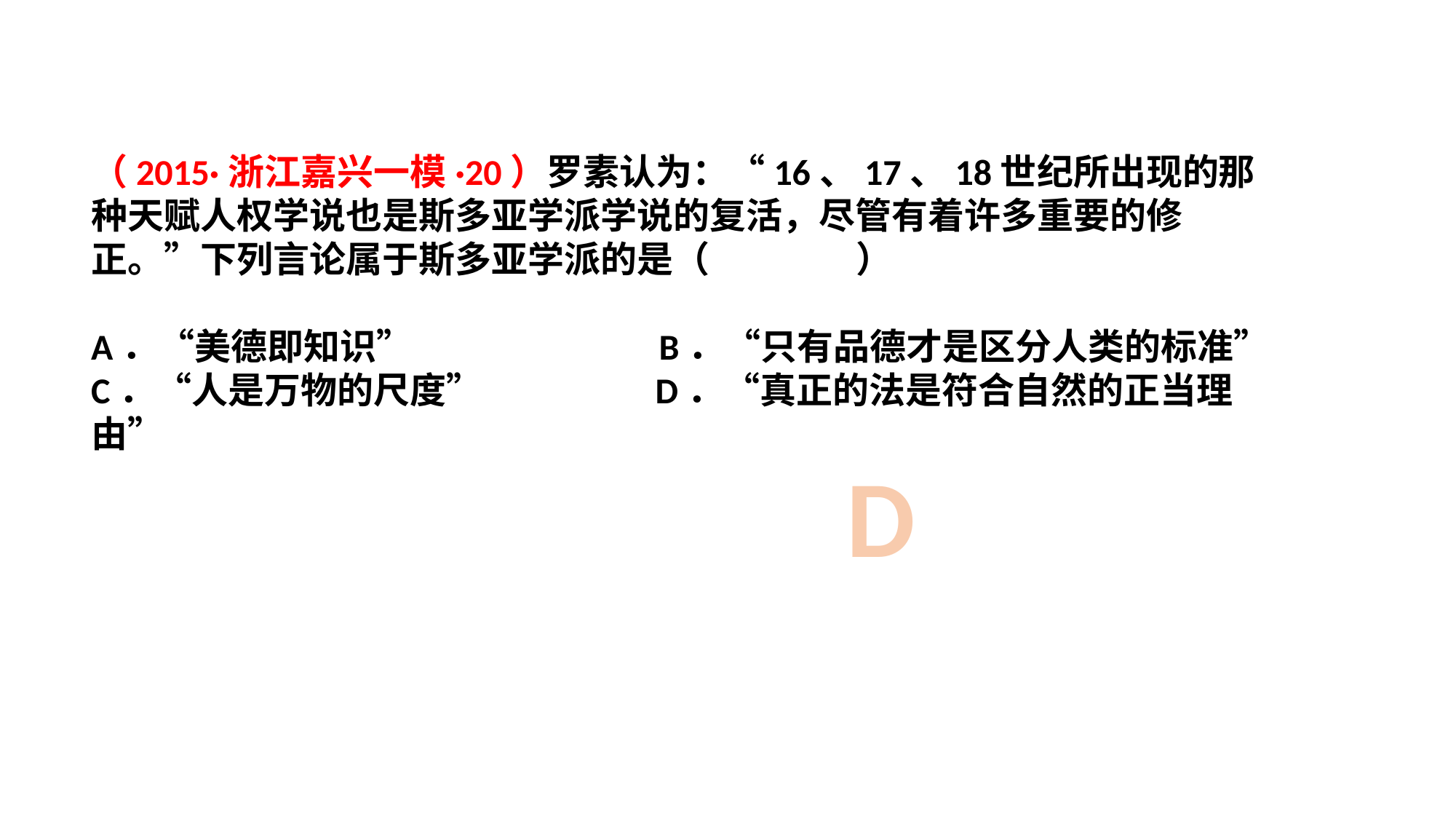

（2015·浙江嘉兴一模·20）罗素认为：“16、17、18世纪所出现的那种天赋人权学说也是斯多亚学派学说的复活，尽管有着许多重要的修正。”下列言论属于斯多亚学派的是（　　         ）

A．“美德即知识”                             B．“只有品德才是区分人类的标准”
C．“人是万物的尺度”                    D．“真正的法是符合自然的正当理由”
D